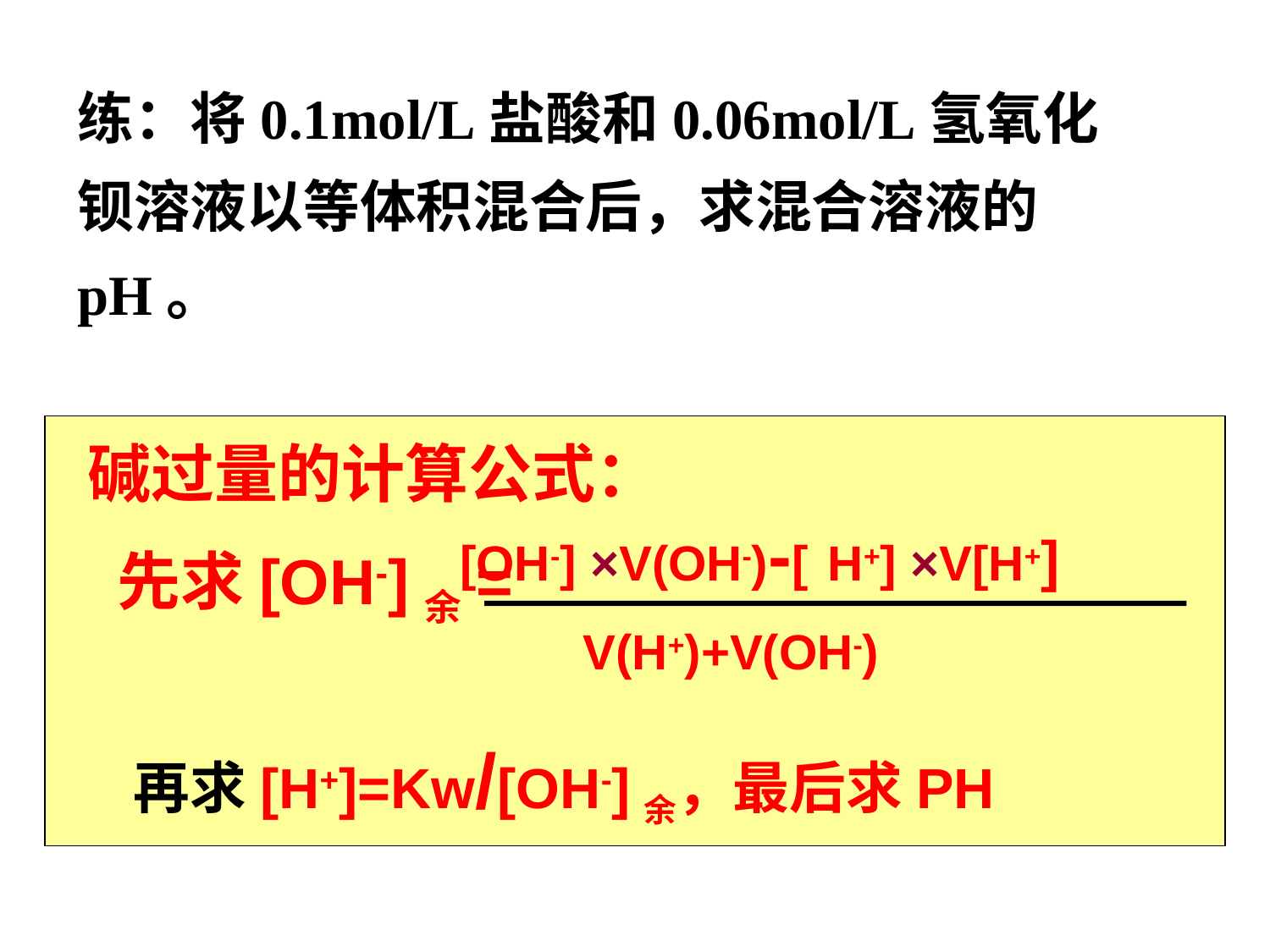

练：将0.1mol/L盐酸和0.06mol/L氢氧化钡溶液以等体积混合后，求混合溶液的pH。

碱过量的计算公式：
 先求[OH-]余=
[OH-] ×V(OH-)-[ H+] ×V[H+]

V(H+)+V(OH-)
再求[H+]=Kw/[OH-]余，最后求PH